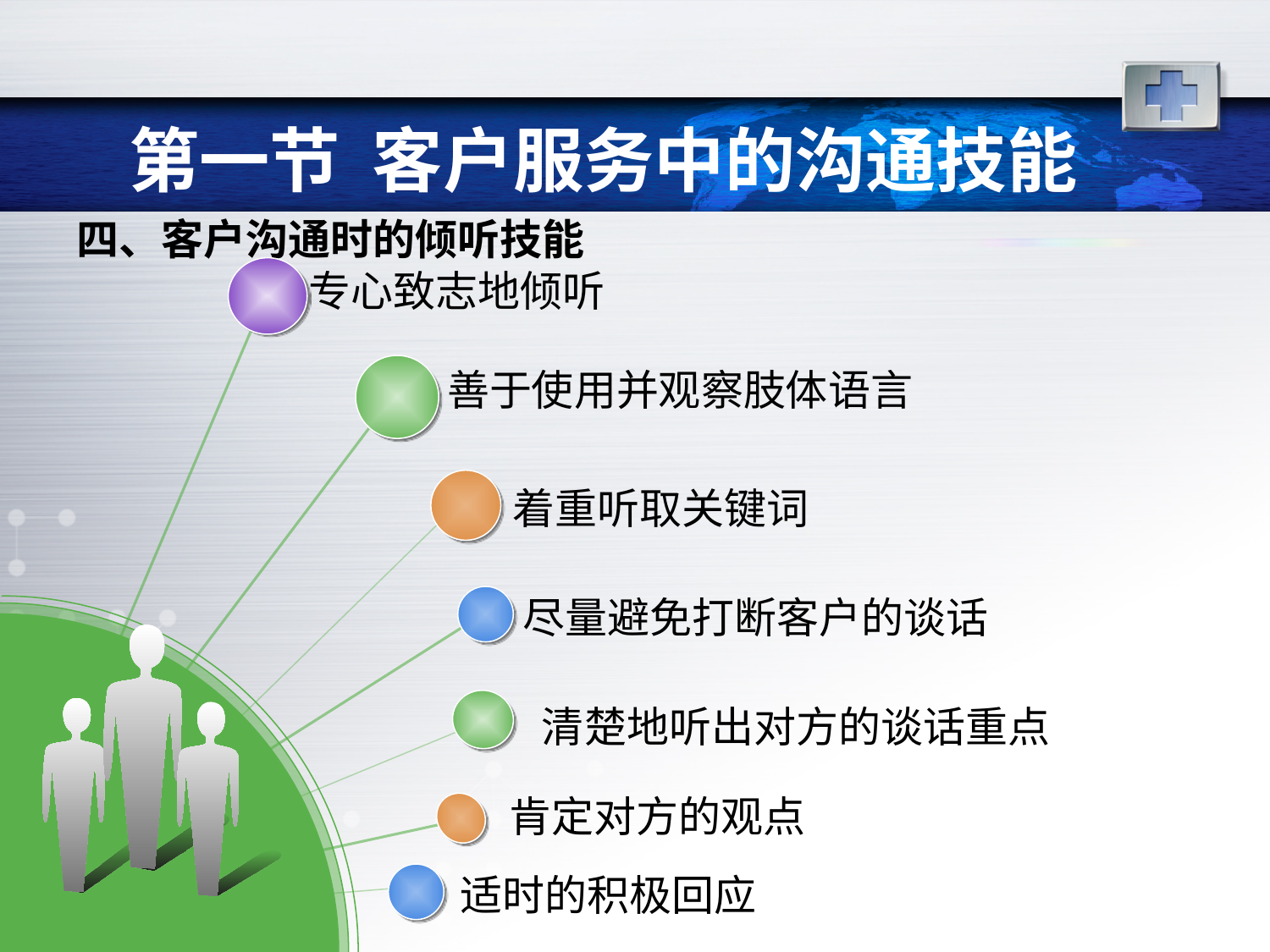

# 第一节  客户服务中的沟通技能
四、客户沟通时的倾听技能

专心致志地倾听

善于使用并观察肢体语言

着重听取关键词

尽量避免打断客户的谈话

清楚地听出对方的谈话重点

肯定对方的观点

适时的积极回应